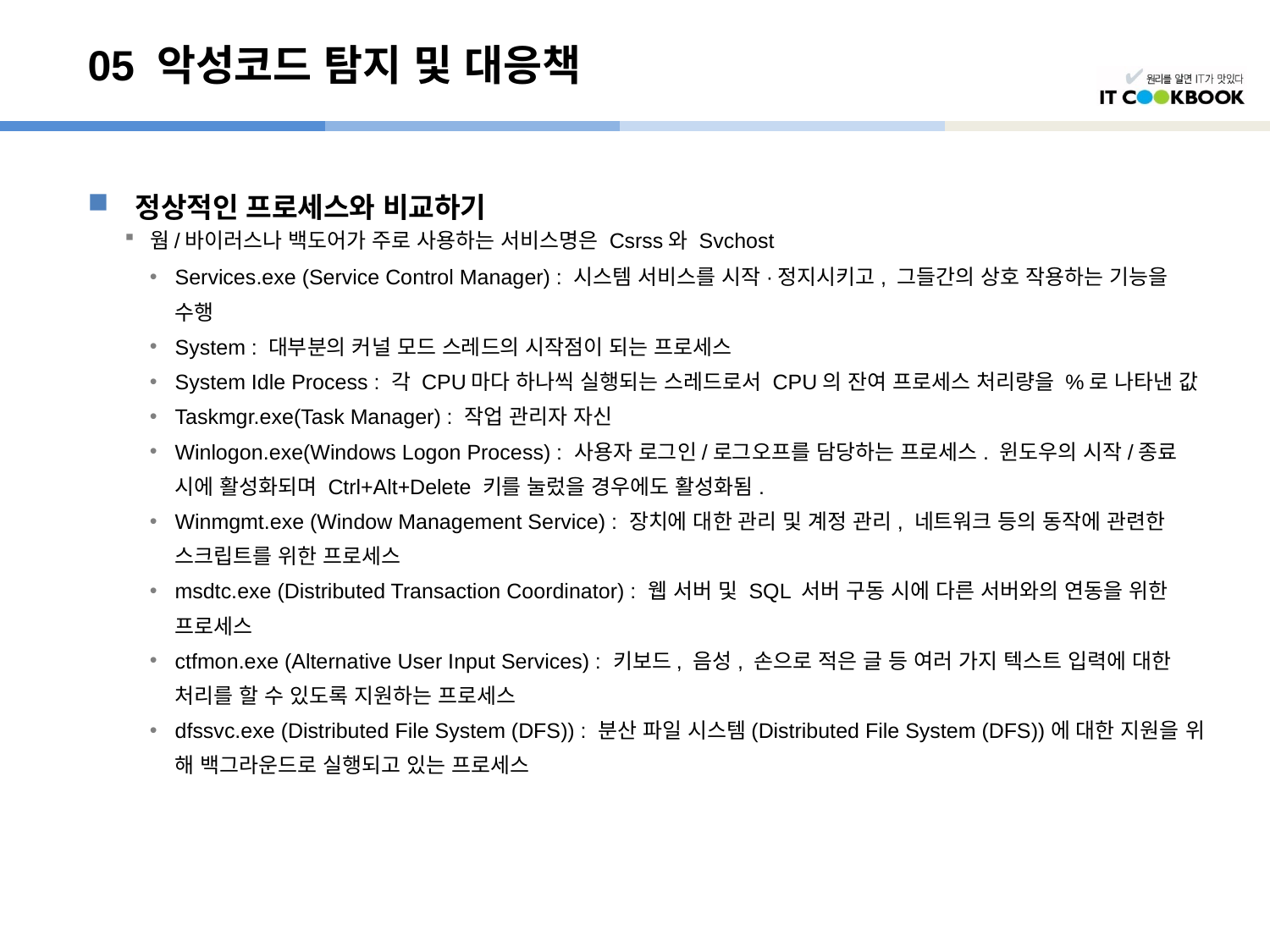

# 05 악성코드 탐지 및 대응책
정상적인 프로세스와 비교하기
웜/바이러스나 백도어가 주로 사용하는 서비스명은 Csrss와 Svchost
Services.exe (Service Control Manager) : 시스템 서비스를 시작·정지시키고, 그들간의 상호 작용하는 기능을
	수행
System : 대부분의 커널 모드 스레드의 시작점이 되는 프로세스
System Idle Process : 각 CPU마다 하나씩 실행되는 스레드로서 CPU의 잔여 프로세스 처리량을 %로 나타낸 값
Taskmgr.exe(Task Manager) : 작업 관리자 자신
Winlogon.exe(Windows Logon Process) : 사용자 로그인/로그오프를 담당하는 프로세스. 윈도우의 시작/종료
	시에 활성화되며 Ctrl+Alt+Delete 키를 눌렀을 경우에도 활성화됨.
Winmgmt.exe (Window Management Service) : 장치에 대한 관리 및 계정 관리, 네트워크 등의 동작에 관련한
	스크립트를 위한 프로세스
msdtc.exe (Distributed Transaction Coordinator) : 웹 서버 및 SQL 서버 구동 시에 다른 서버와의 연동을 위한
	프로세스
ctfmon.exe (Alternative User Input Services) : 키보드, 음성, 손으로 적은 글 등 여러 가지 텍스트 입력에 대한
	처리를 할 수 있도록 지원하는 프로세스
dfssvc.exe (Distributed File System (DFS)) : 분산 파일 시스템(Distributed File System (DFS))에 대한 지원을 위
	해 백그라운드로 실행되고 있는 프로세스